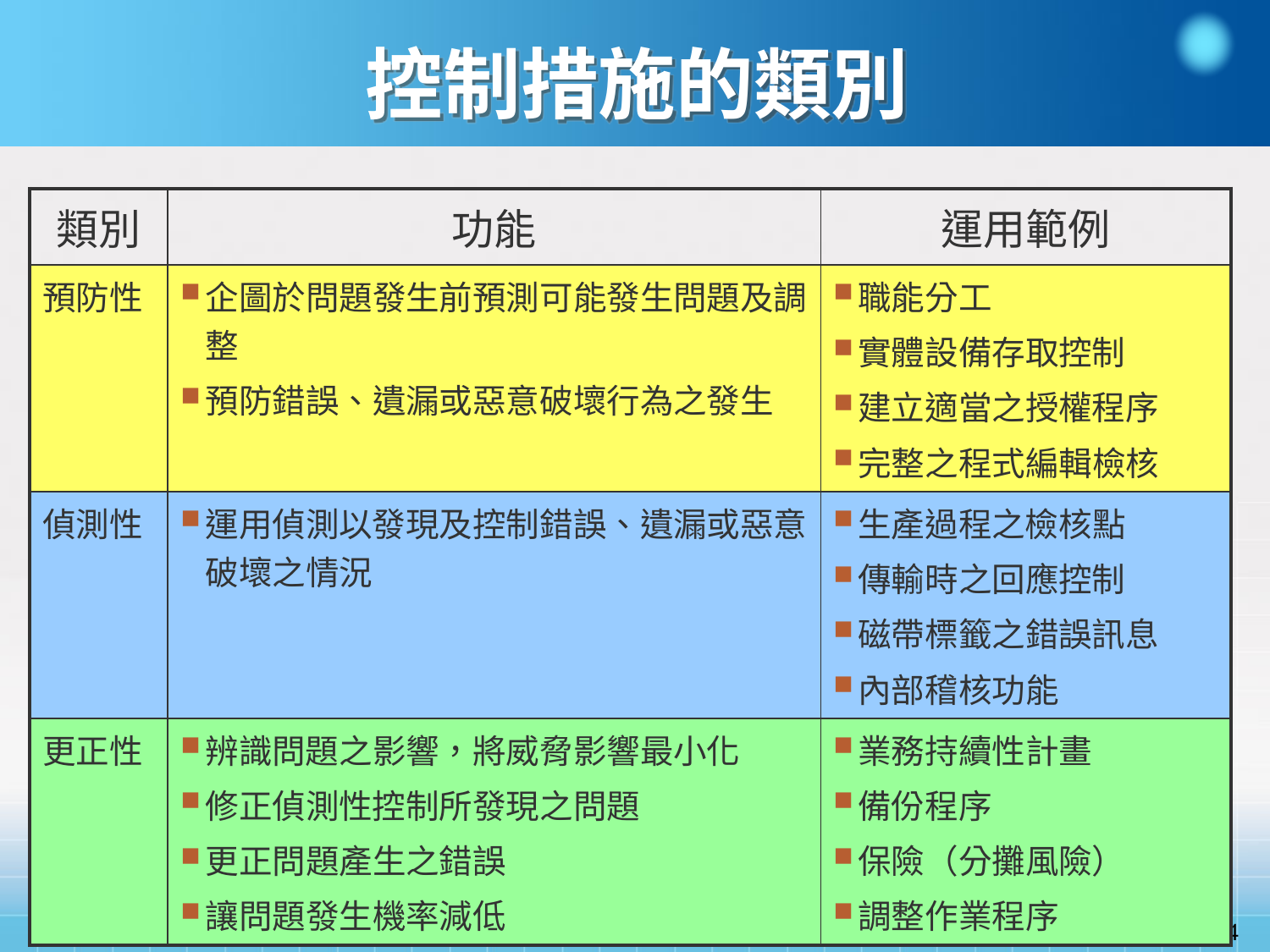

# 控制措施的類別
| 類別 | 功能 | 運用範例 |
| --- | --- | --- |
| 預防性 | 企圖於問題發生前預測可能發生問題及調整 預防錯誤、遺漏或惡意破壞行為之發生 | 職能分工 實體設備存取控制 建立適當之授權程序 完整之程式編輯檢核 |
| 偵測性 | 運用偵測以發現及控制錯誤、遺漏或惡意破壞之情況 | 生產過程之檢核點 傳輸時之回應控制 磁帶標籤之錯誤訊息 內部稽核功能 |
| 更正性 | 辨識問題之影響，將威脅影響最小化 修正偵測性控制所發現之問題 更正問題產生之錯誤 讓問題發生機率減低 | 業務持續性計畫 備份程序 保險（分攤風險） 調整作業程序 |
14